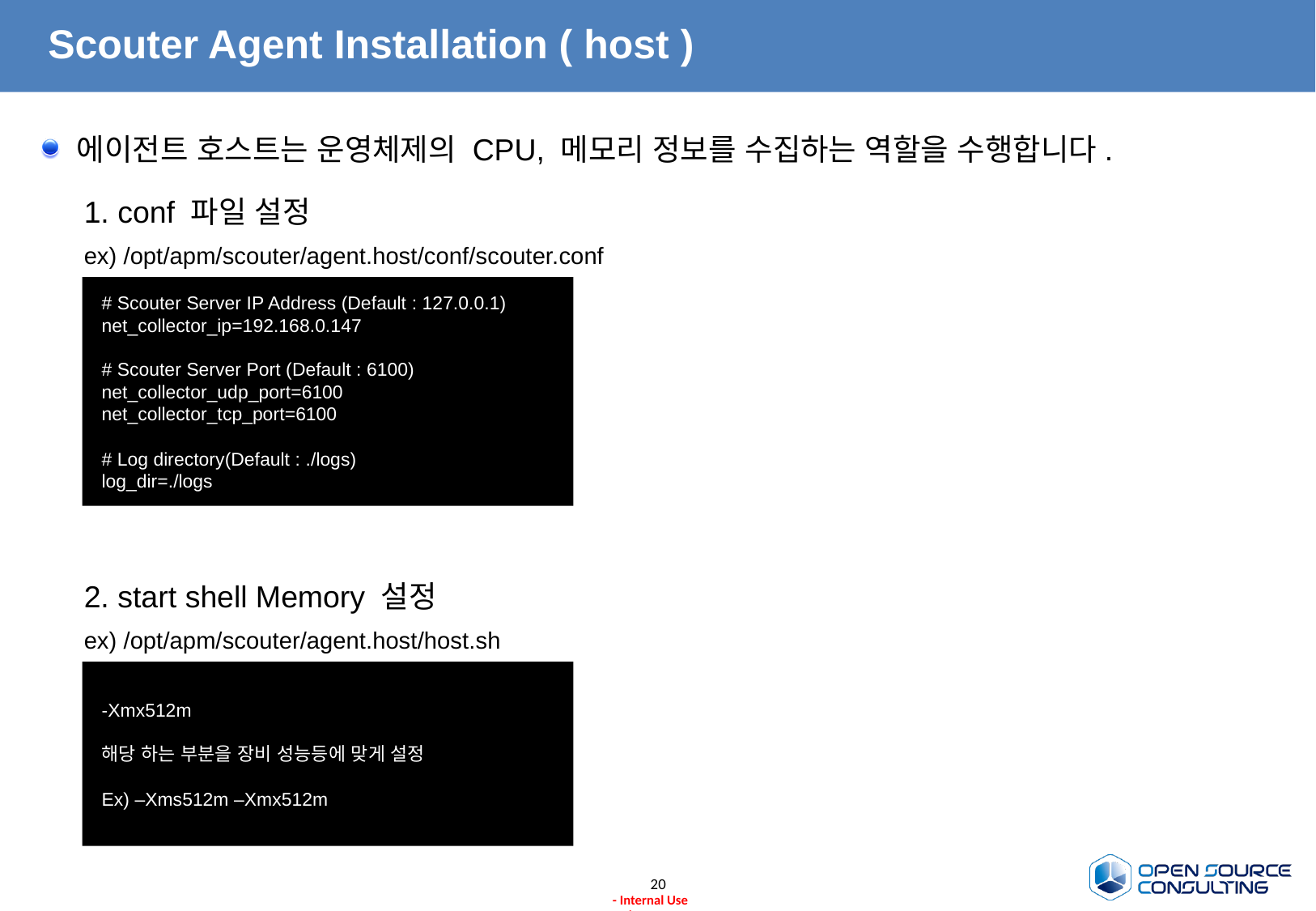

# Scouter Agent Installation ( host )
에이전트 호스트는 운영체제의 CPU, 메모리 정보를 수집하는 역할을 수행합니다.
1. conf 파일 설정

ex) /opt/apm/scouter/agent.host/conf/scouter.conf
# Scouter Server IP Address (Default : 127.0.0.1)
net_collector_ip=192.168.0.147

# Scouter Server Port (Default : 6100)
net_collector_udp_port=6100
net_collector_tcp_port=6100

# Log directory(Default : ./logs)
log_dir=./logs
2. start shell Memory 설정

ex) /opt/apm/scouter/agent.host/host.sh

-Xmx512m

해당 하는 부분을 장비 성능등에 맞게 설정

Ex) –Xms512m –Xmx512m

20
- Internal Use Only -